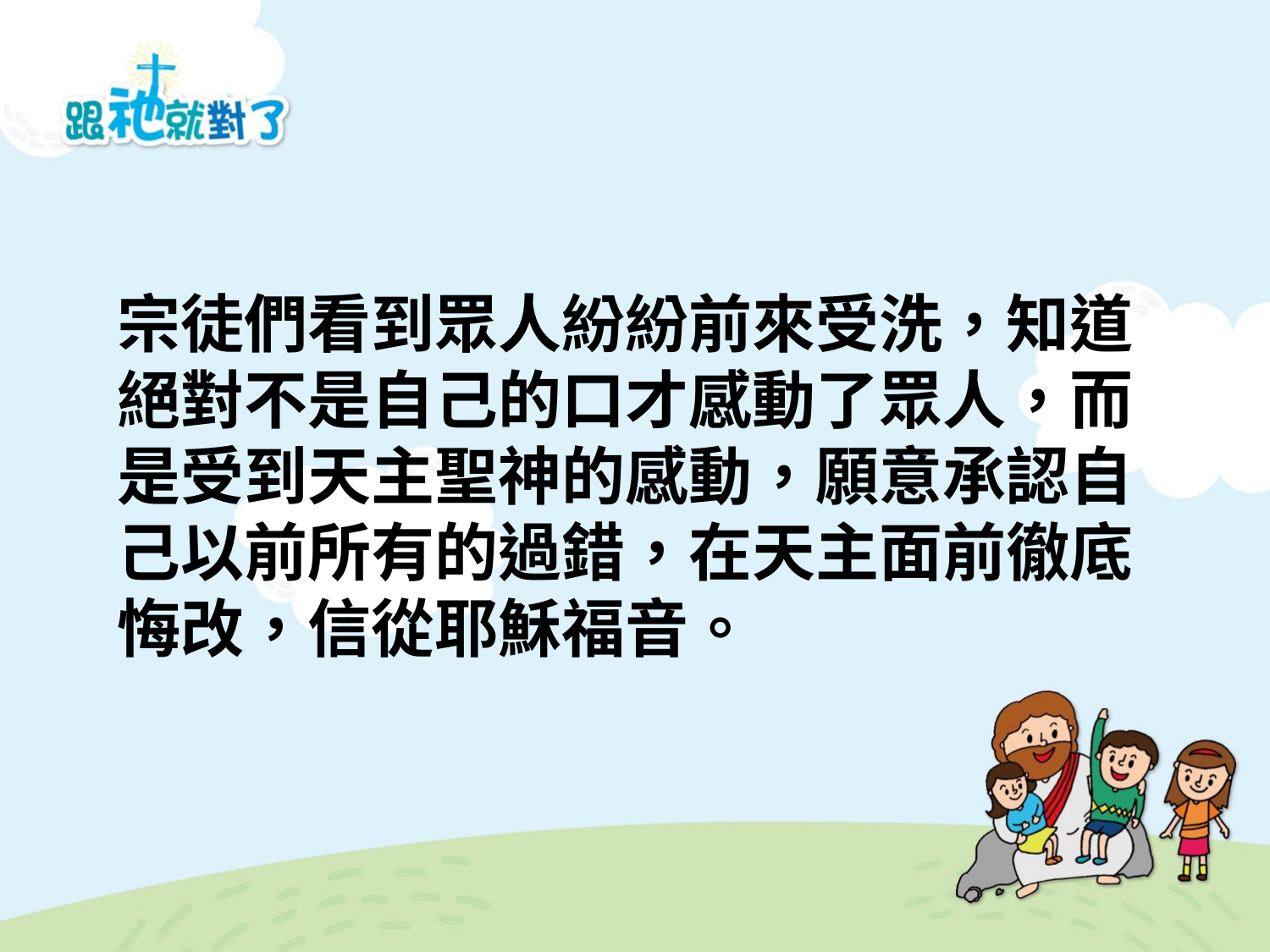

宗徒們看到眾人紛紛前來受洗，知道絕對不是自己的口才感動了眾人，而是受到天主聖神的感動，願意承認自己以前所有的過錯，在天主面前徹底悔改，信從耶穌福音。